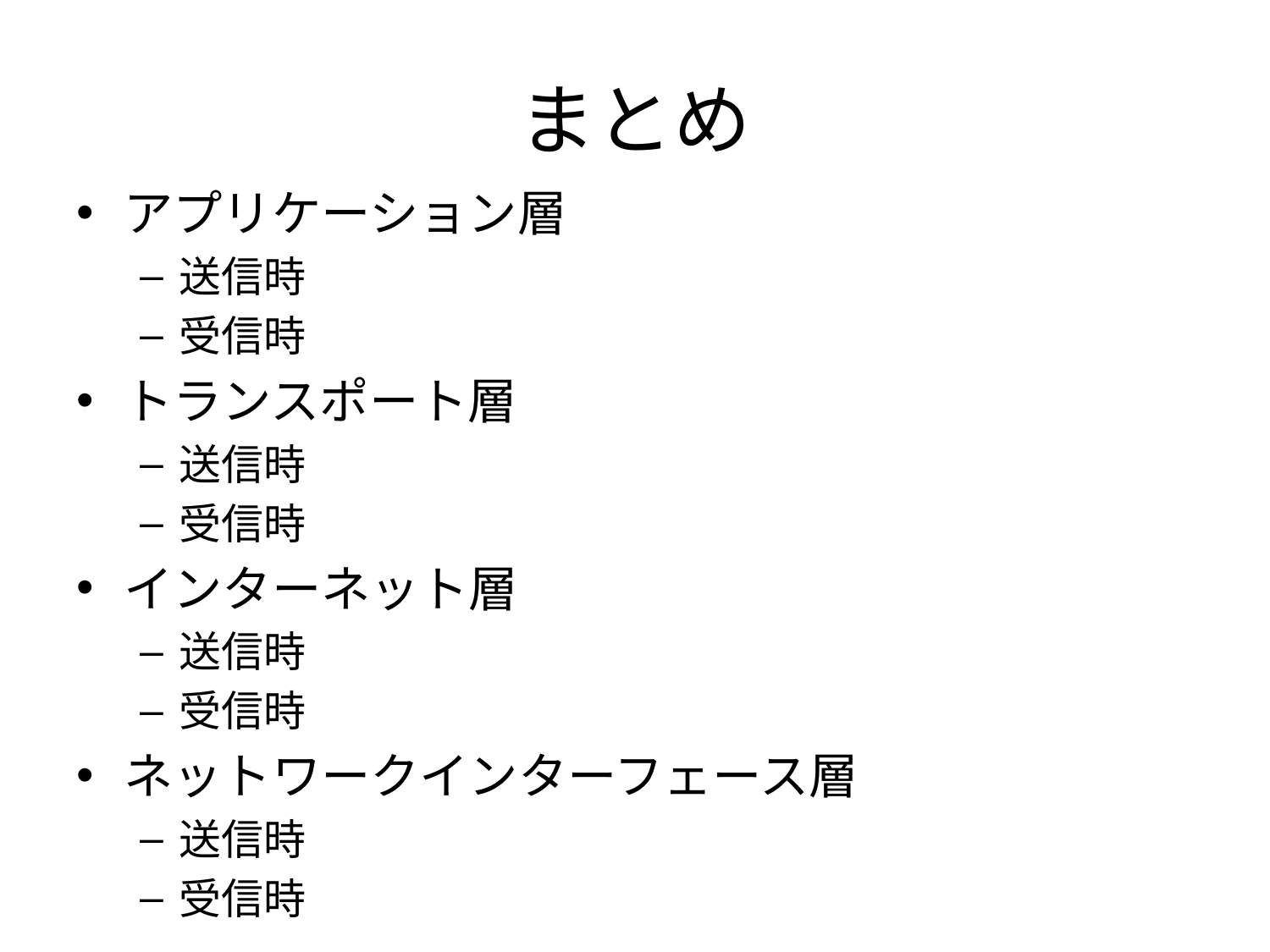

# まとめ
アプリケーション層
送信時
受信時
トランスポート層
送信時
受信時
インターネット層
送信時
受信時
ネットワークインターフェース層
送信時
受信時